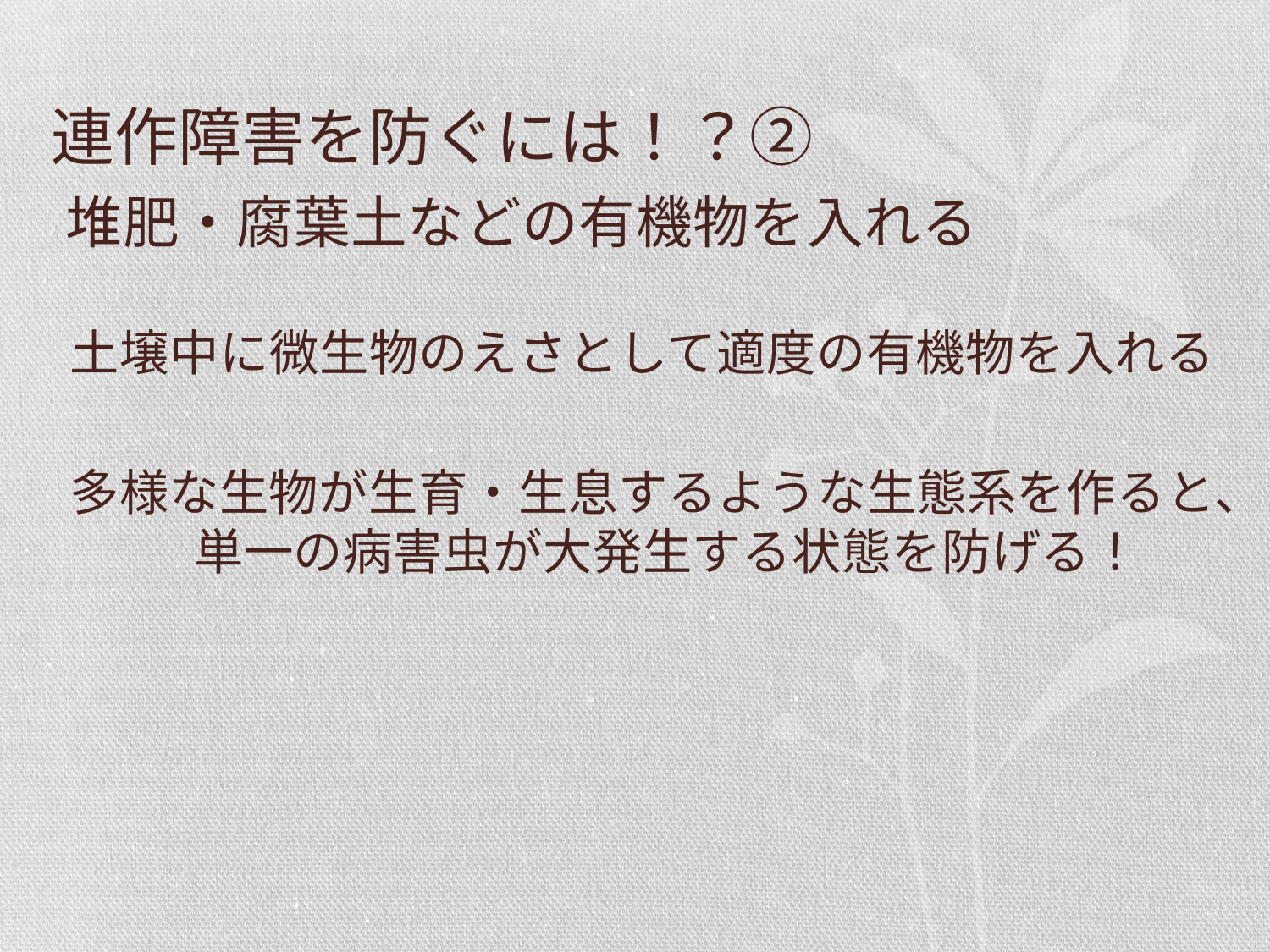

# 連作障害を防ぐには！？②
堆肥・腐葉土などの有機物を入れる

土壌中に微生物のえさとして適度の有機物を入れる

多様な生物が生育・生息するような生態系を作ると、　単一の病害虫が大発生する状態を防げる！